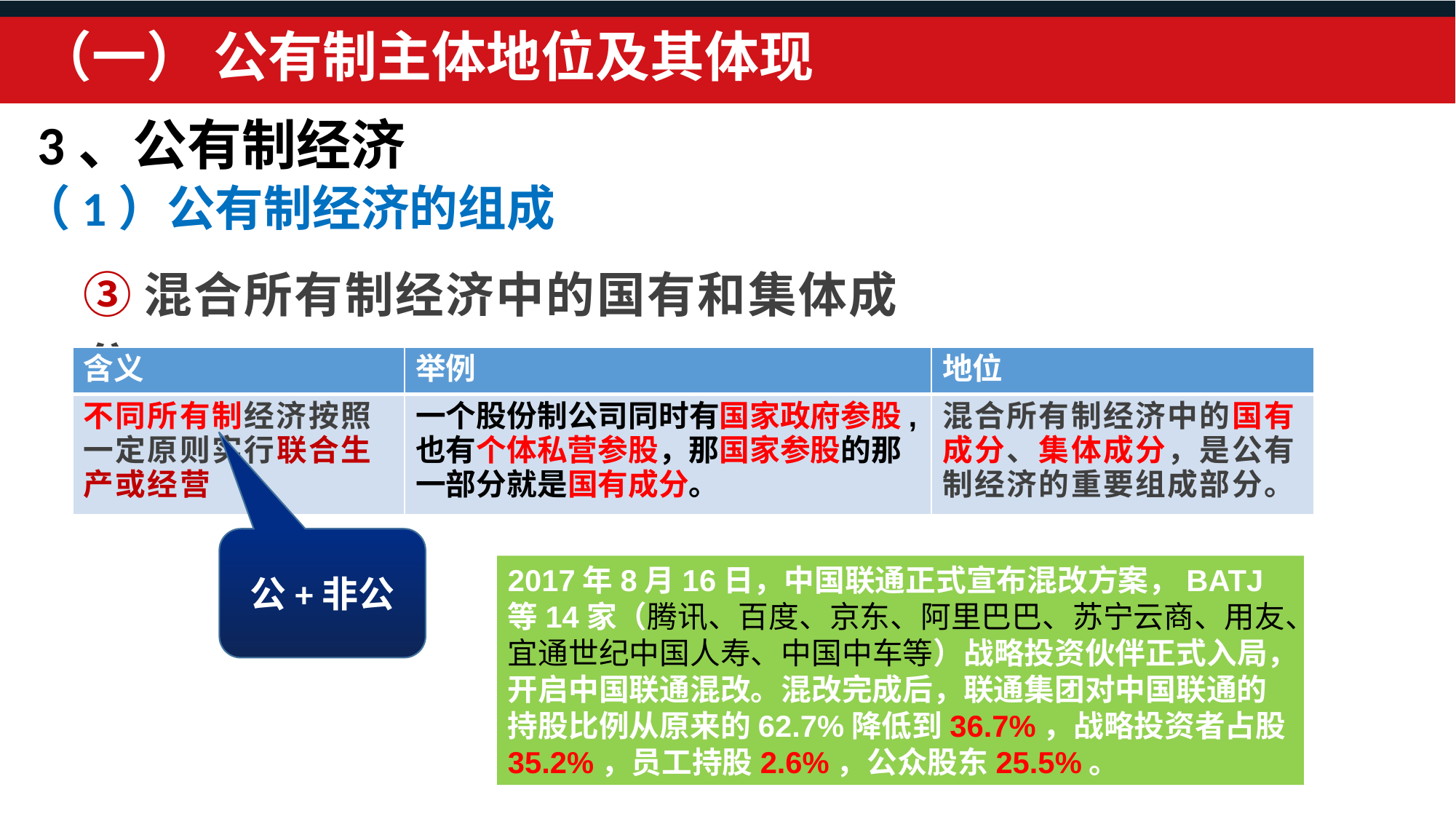

（一） 公有制主体地位及其体现
3、公有制经济
（1）公有制经济的组成
③混合所有制经济中的国有和集体成分
| 含义 | 举例 | 地位 |
| --- | --- | --- |
| 不同所有制经济按照一定原则实行联合生产或经营 | 一个股份制公司同时有国家政府参股,也有个体私营参股，那国家参股的那一部分就是国有成分。 | 混合所有制经济中的国有成分、集体成分，是公有制经济的重要组成部分。 |
公+非公
2017年8月16日，中国联通正式宣布混改方案，BATJ等14家（腾讯、百度、京东、阿里巴巴、苏宁云商、用友、宜通世纪中国人寿、中国中车等）战略投资伙伴正式入局，开启中国联通混改。混改完成后，联通集团对中国联通的持股比例从原来的62.7%降低到36.7%，战略投资者占股35.2%，员工持股2.6%，公众股东25.5%。